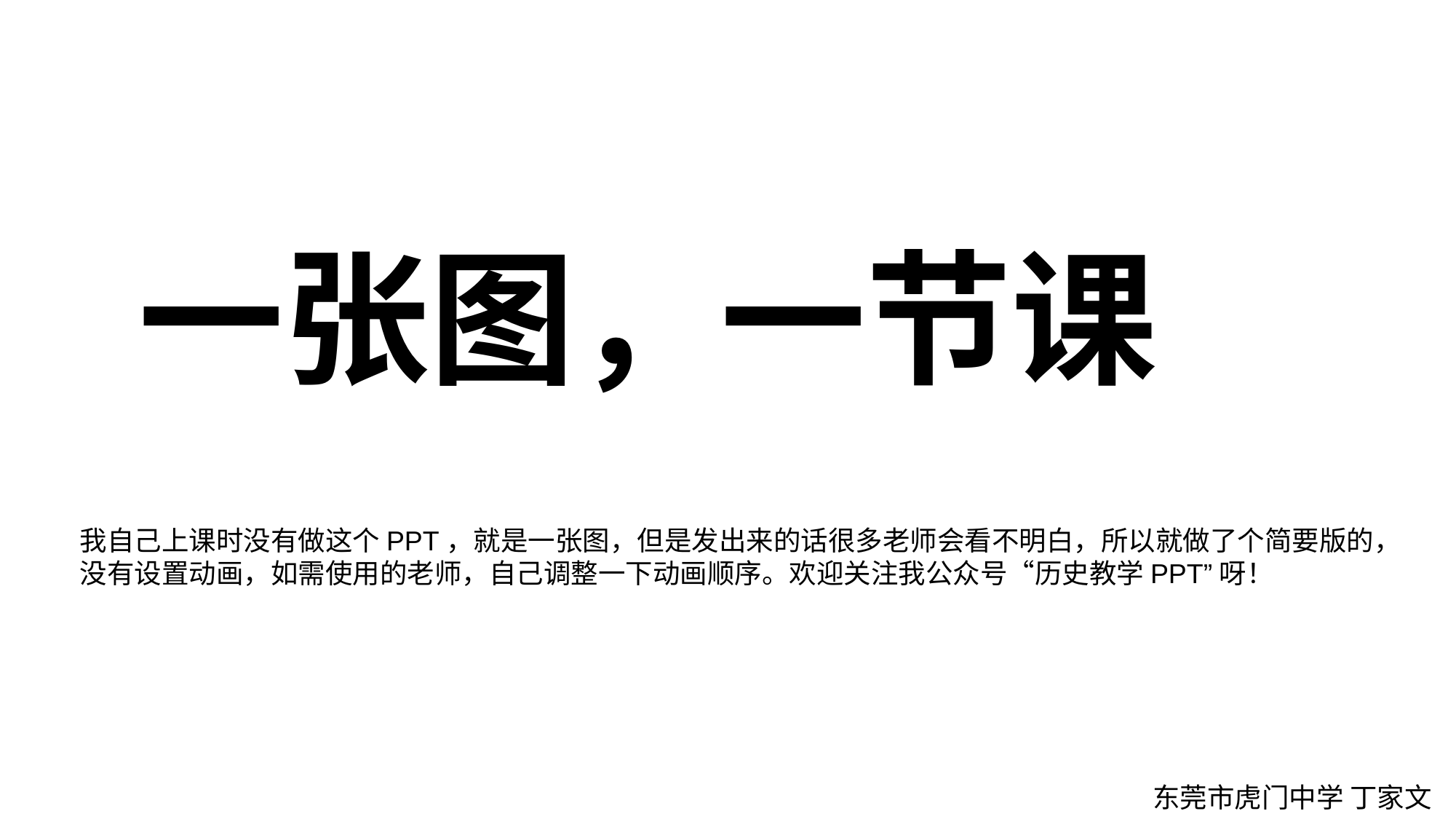

一张图，一节课
我自己上课时没有做这个PPT，就是一张图，但是发出来的话很多老师会看不明白，所以就做了个简要版的，没有设置动画，如需使用的老师，自己调整一下动画顺序。欢迎关注我公众号“历史教学PPT”呀！
东莞市虎门中学 丁家文